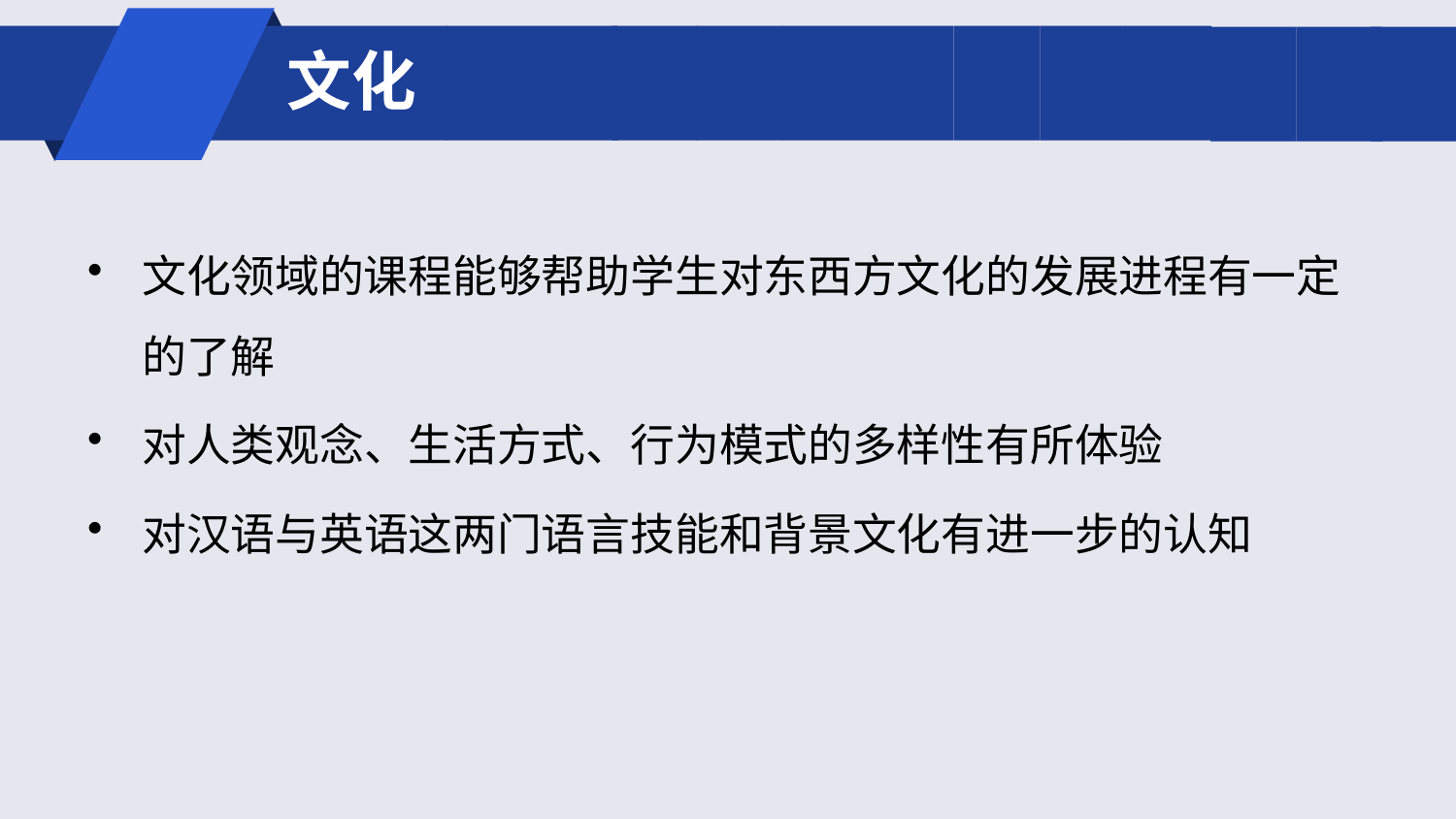

# 文化
文化领域的课程能够帮助学生对东西方文化的发展进程有一定的了解
对人类观念、生活方式、行为模式的多样性有所体验
对汉语与英语这两门语言技能和背景文化有进一步的认知